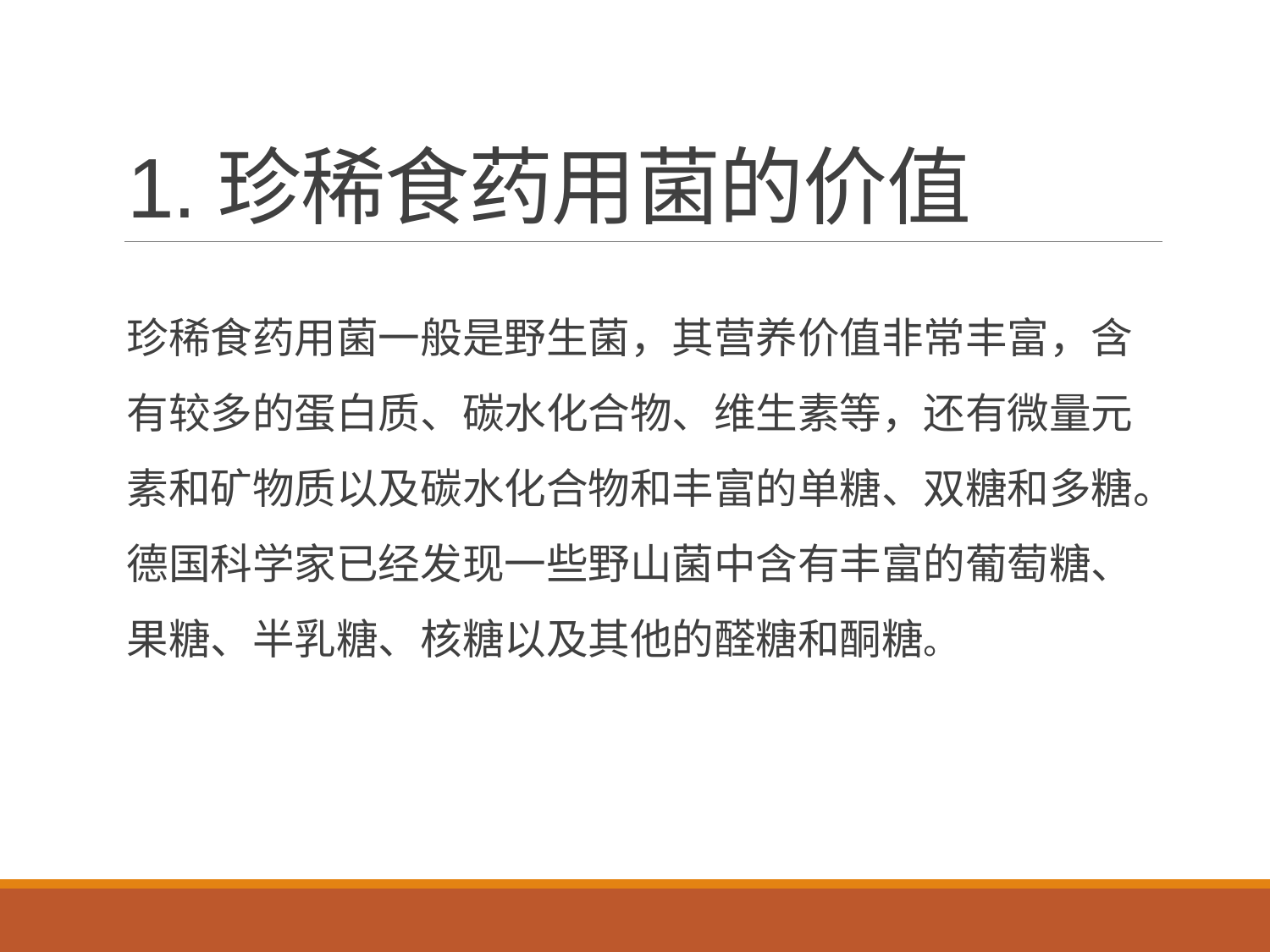

# 1.珍稀食药用菌的价值
珍稀食药用菌一般是野生菌，其营养价值非常丰富，含有较多的蛋白质、碳水化合物、维生素等，还有微量元素和矿物质以及碳水化合物和丰富的单糖、双糖和多糖。德国科学家已经发现一些野山菌中含有丰富的葡萄糖、果糖、半乳糖、核糖以及其他的醛糖和酮糖。